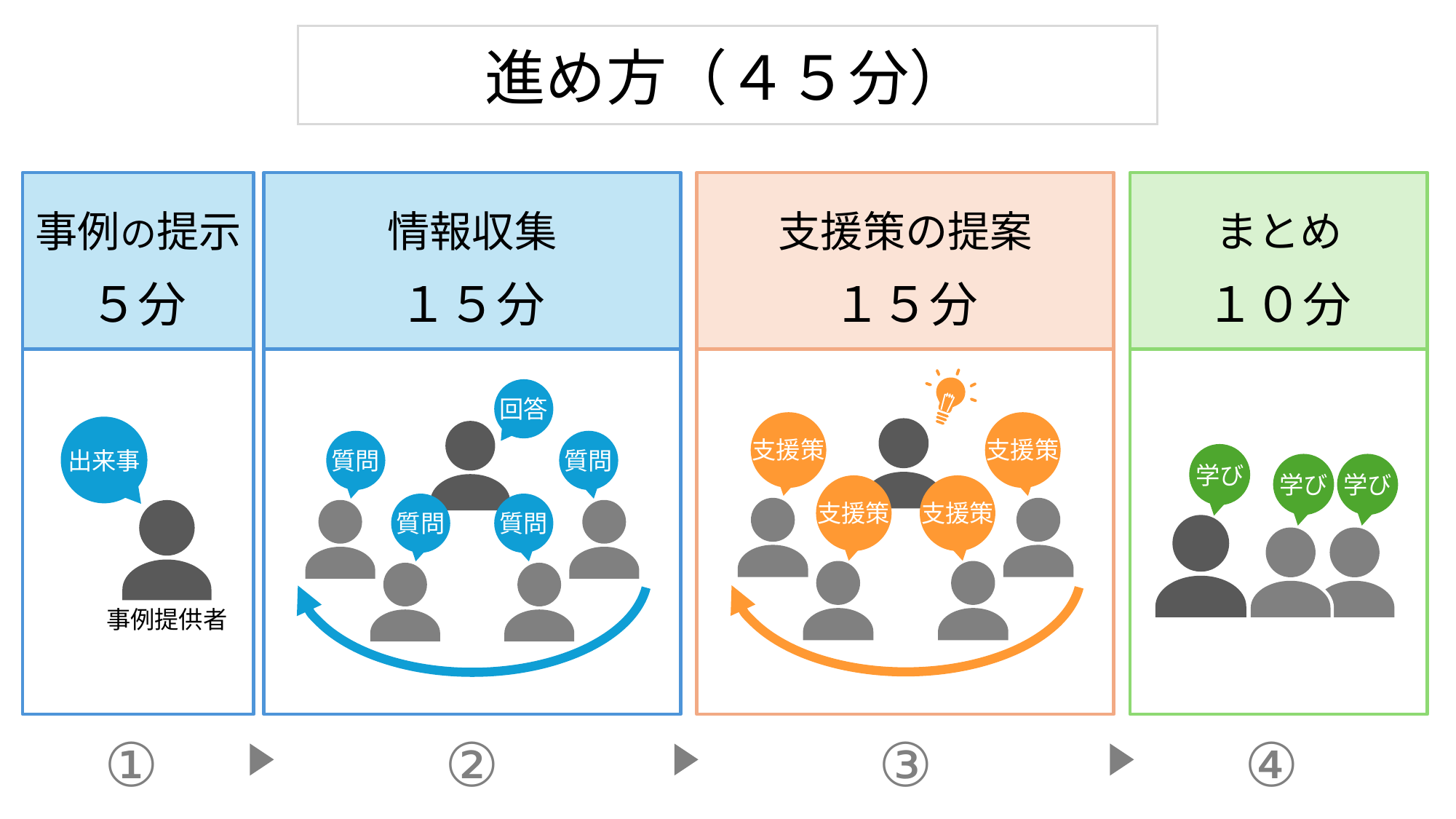

# 進め方（４５分）
事例の提示
５分
情報収集
１５分
支援策の提案
１５分
まとめ
１０分

支援策
支援策

支援策
支援策

回答

質問
質問

質問
質問

出来事

事例提供者

学び

学び

学び

①
②
③
④